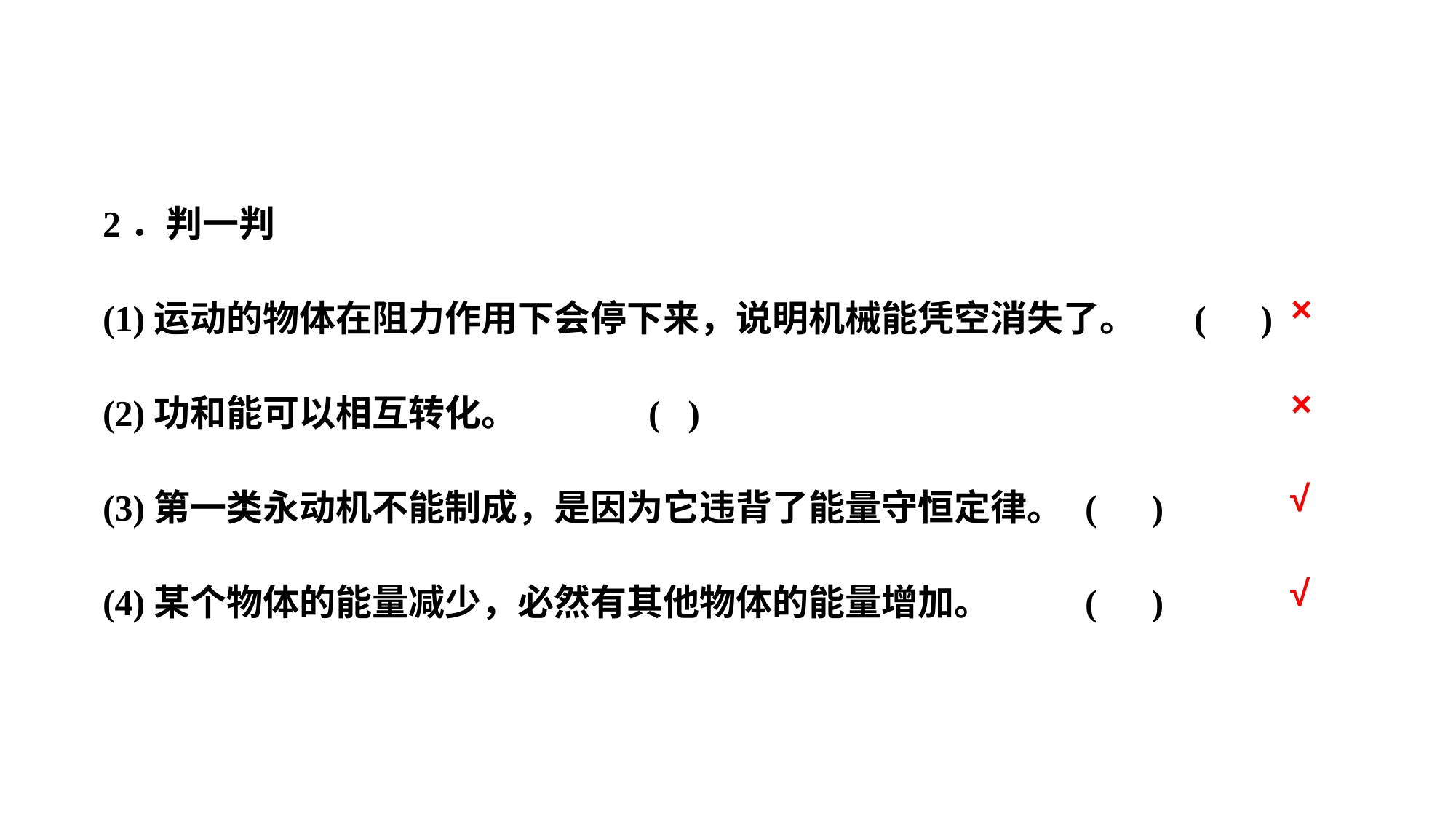

2．判一判
(1)运动的物体在阻力作用下会停下来，说明机械能凭空消失了。	(      )
(2)功和能可以相互转化。		(   )
(3)第一类永动机不能制成，是因为它违背了能量守恒定律。	(      )
(4)某个物体的能量减少，必然有其他物体的能量增加。	(      )

×
×
√
√